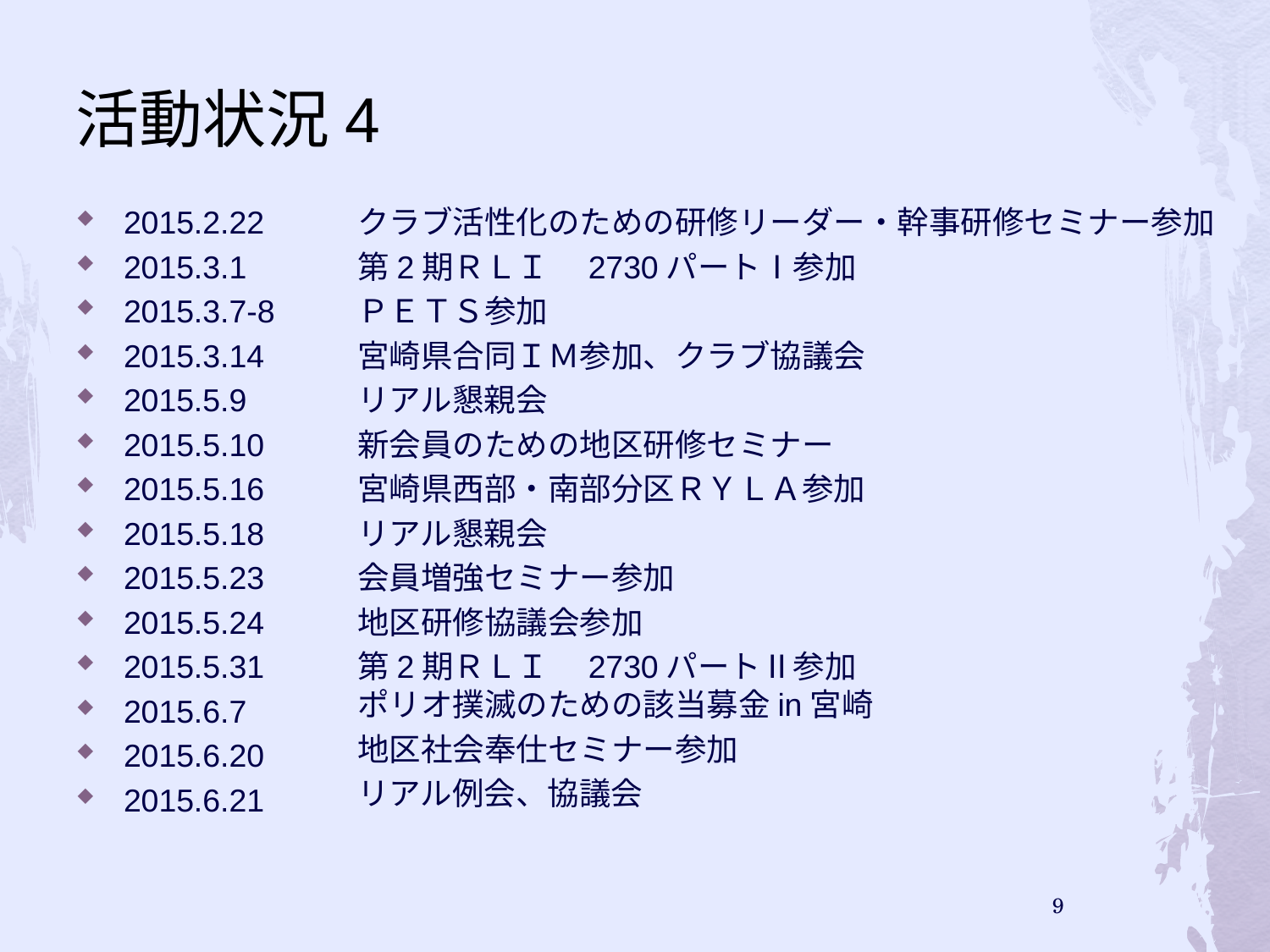

# 活動状況4
2015.2.22
2015.3.1
2015.3.7-8
2015.3.14
2015.5.9
2015.5.10
2015.5.16
2015.5.18
2015.5.23
2015.5.24
2015.5.31
2015.6.7
2015.6.20
2015.6.21
クラブ活性化のための研修リーダー・幹事研修セミナー参加
第2期ＲＬＩ　2730パートⅠ参加
ＰＥＴＳ参加
宮崎県合同ＩＭ参加、クラブ協議会
リアル懇親会
新会員のための地区研修セミナー
宮崎県西部・南部分区ＲＹＬＡ参加
リアル懇親会
会員増強セミナー参加
地区研修協議会参加
第2期ＲＬＩ　2730パートⅡ参加
ポリオ撲滅のための該当募金in宮崎
地区社会奉仕セミナー参加
リアル例会、協議会

9